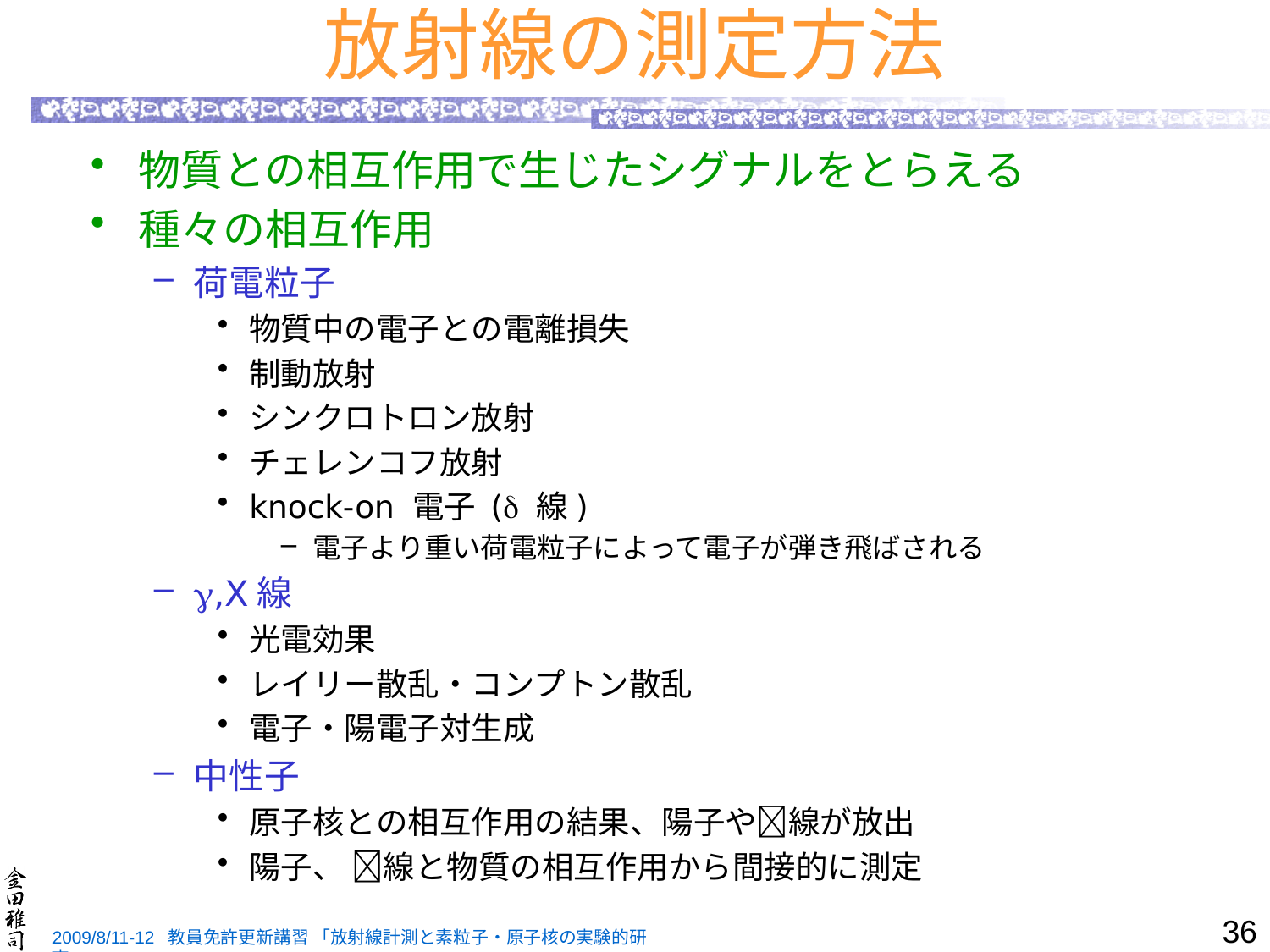

# 放射線の測定方法
物質との相互作用で生じたシグナルをとらえる
種々の相互作用
荷電粒子
物質中の電子との電離損失
制動放射
シンクロトロン放射
チェレンコフ放射
knock-on 電子 (δ 線)
電子より重い荷電粒子によって電子が弾き飛ばされる
γ,X線
光電効果
レイリー散乱・コンプトン散乱
電子・陽電子対生成
中性子
原子核との相互作用の結果、陽子やγ線が放出
陽子、 γ線と物質の相互作用から間接的に測定
36
2009/8/11-12  教員免許更新講習 「放射線計測と素粒子・原子核の実験的研究」